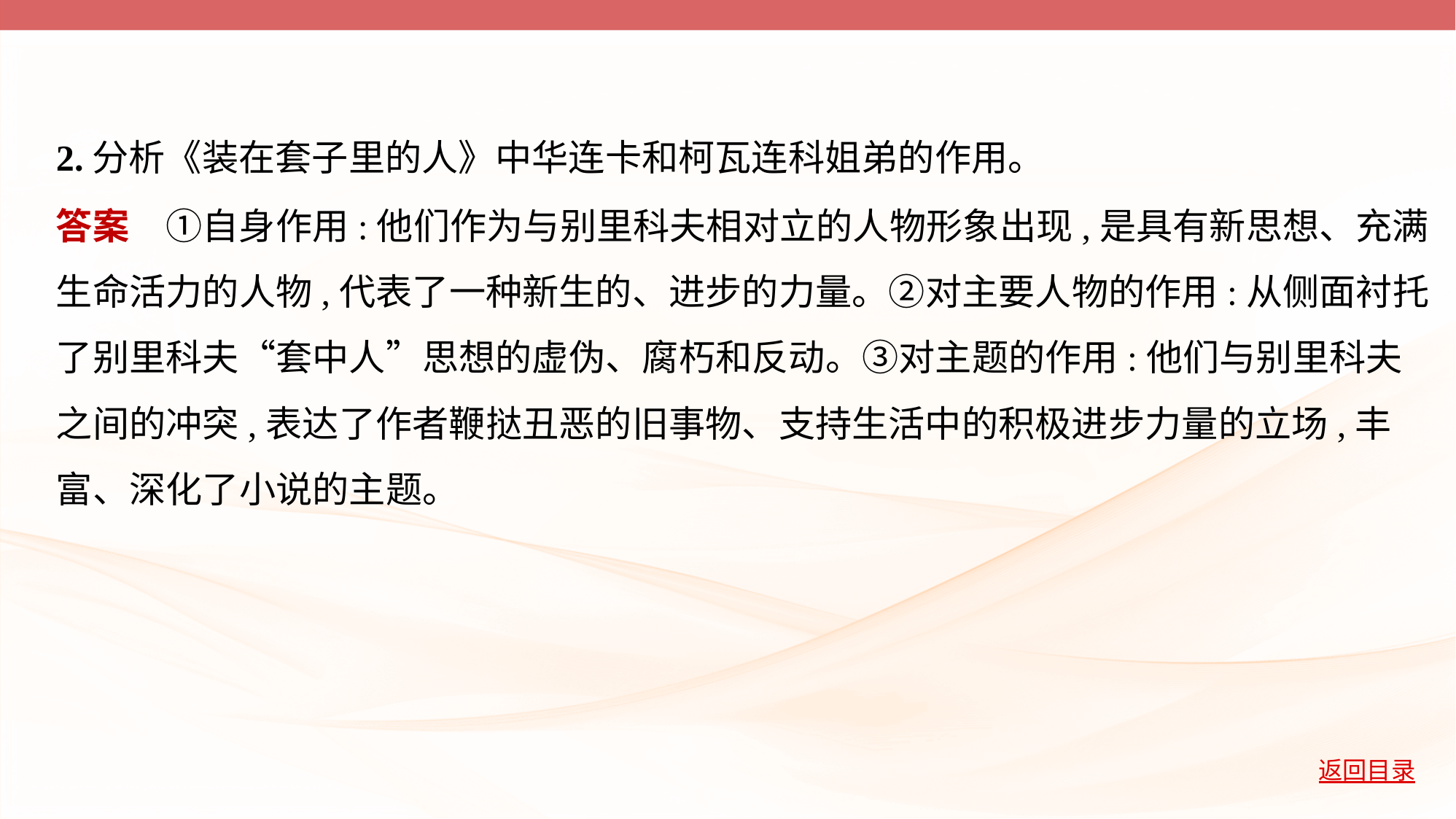

2.分析《装在套子里的人》中华连卡和柯瓦连科姐弟的作用。
答案　①自身作用:他们作为与别里科夫相对立的人物形象出现,是具有新思想、充满
生命活力的人物,代表了一种新生的、进步的力量。②对主要人物的作用:从侧面衬托
了别里科夫“套中人”思想的虚伪、腐朽和反动。③对主题的作用:他们与别里科夫
之间的冲突,表达了作者鞭挞丑恶的旧事物、支持生活中的积极进步力量的立场,丰
富、深化了小说的主题。